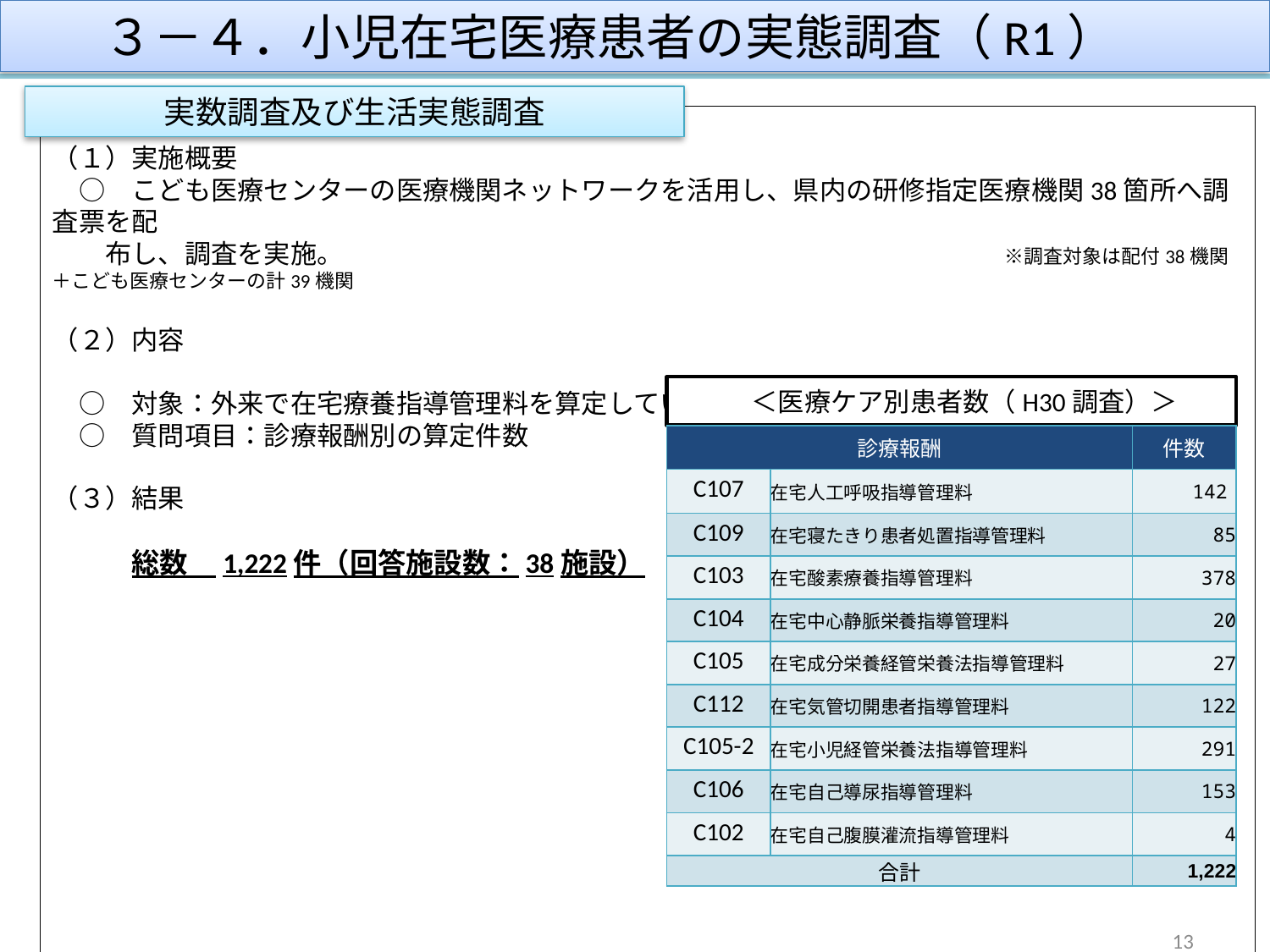

３－４．小児在宅医療患者の実態調査（R1）
③こども医療センターの取組み１
13
実数調査及び生活実態調査

（１）実施概要
　○　こども医療センターの医療機関ネットワークを活用し、県内の研修指定医療機関38箇所へ調査票を配
　　布し、調査を実施。　　　　　　　　　　　　　　　　　　　　　　　　　※調査対象は配付38機関＋こども医療センターの計39機関

（２）内容
　○　対象：外来で在宅療養指導管理料を算定している18歳以下の患者
　○　質問項目：診療報酬別の算定件数

（３）結果

　　　総数　1,222件（回答施設数：38施設）

　＜医療ケア別患者数（H30調査）＞
| 診療報酬 |  | 件数 |
| --- | --- | --- |
| C107 | 在宅人工呼吸指導管理料 | 142 |
| C109 | 在宅寝たきり患者処置指導管理料 | 85 |
| C103 | 在宅酸素療養指導管理料 | 378 |
| C104 | 在宅中心静脈栄養指導管理料 | 20 |
| C105 | 在宅成分栄養経管栄養法指導管理料 | 27 |
| C112 | 在宅気管切開患者指導管理料 | 122 |
| C105-2 | 在宅小児経管栄養法指導管理料 | 291 |
| C106 | 在宅自己導尿指導管理料 | 153 |
| C102 | 在宅自己腹膜灌流指導管理料 | 4 |
| 合計 |  | 1,222 |
13